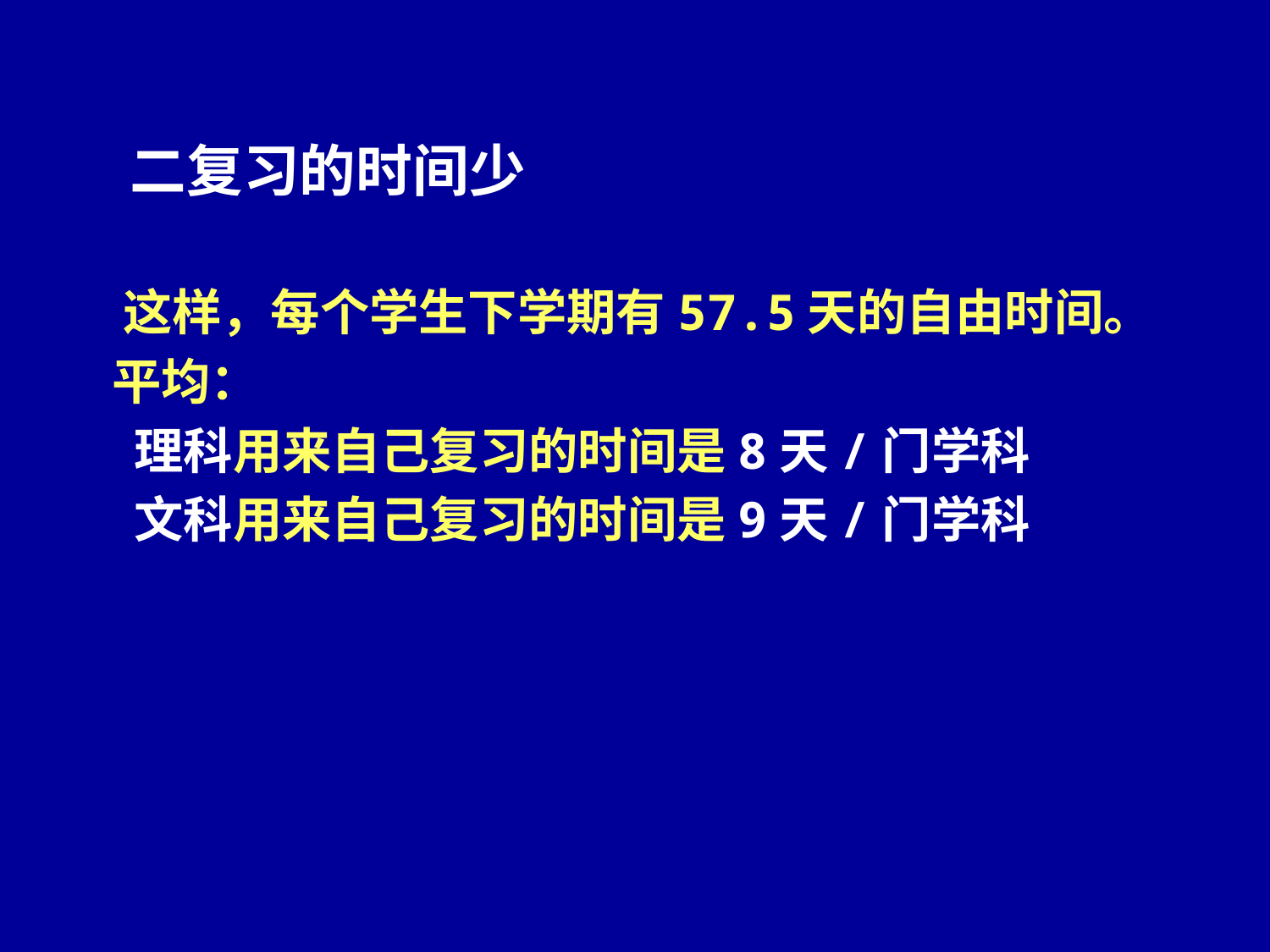

# 二复习的时间少
     这样，每个学生下学期有57.5天的自由时间。
    平均：
      理科用来自己复习的时间是8天/门学科
      文科用来自己复习的时间是9天/门学科